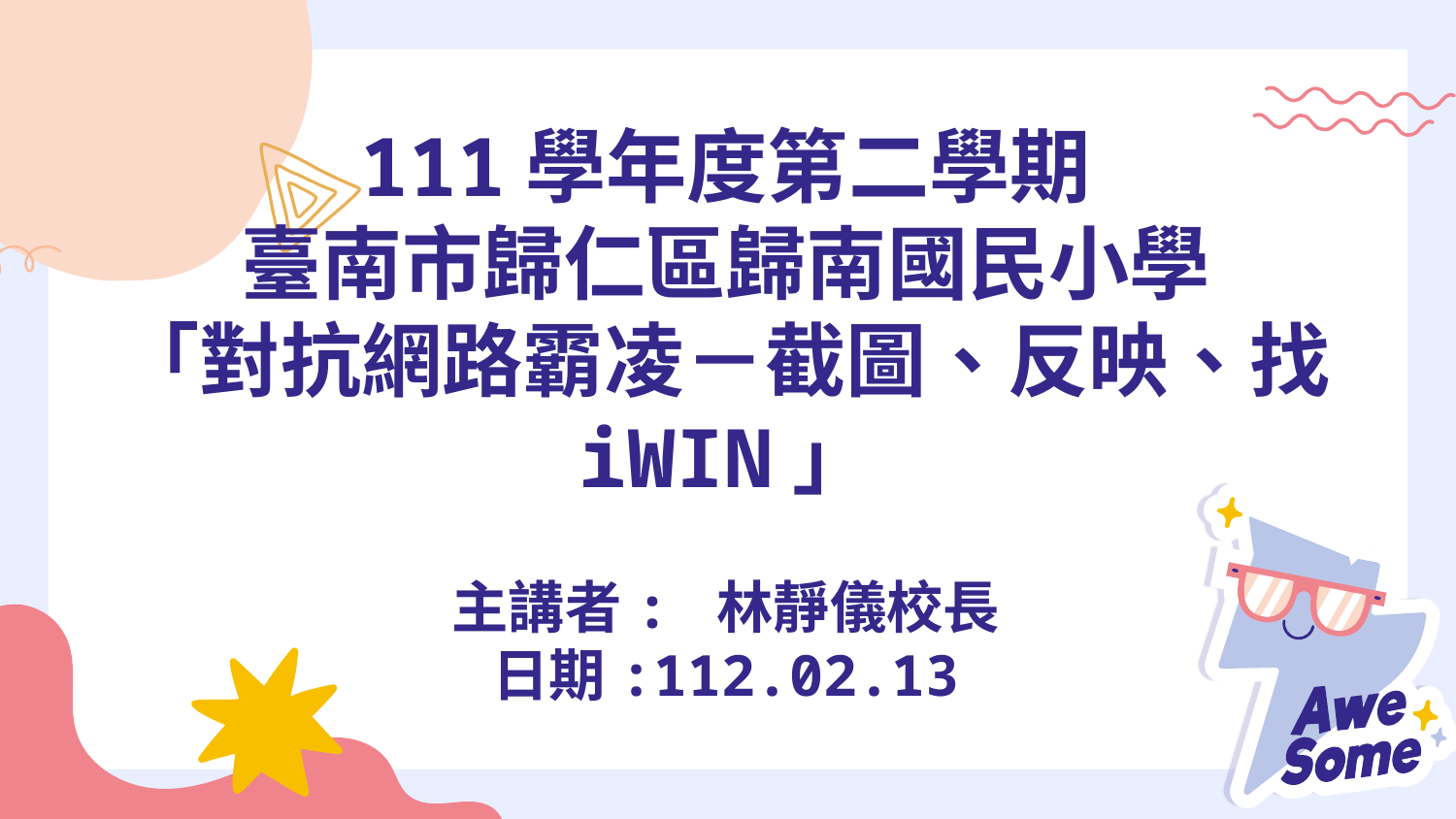

111學年度第二學期
臺南市歸仁區歸南國民小學
 「對抗網路霸凌－截圖、反映、找iWIN」

主講者: 林靜儀校長
日期:112.02.13